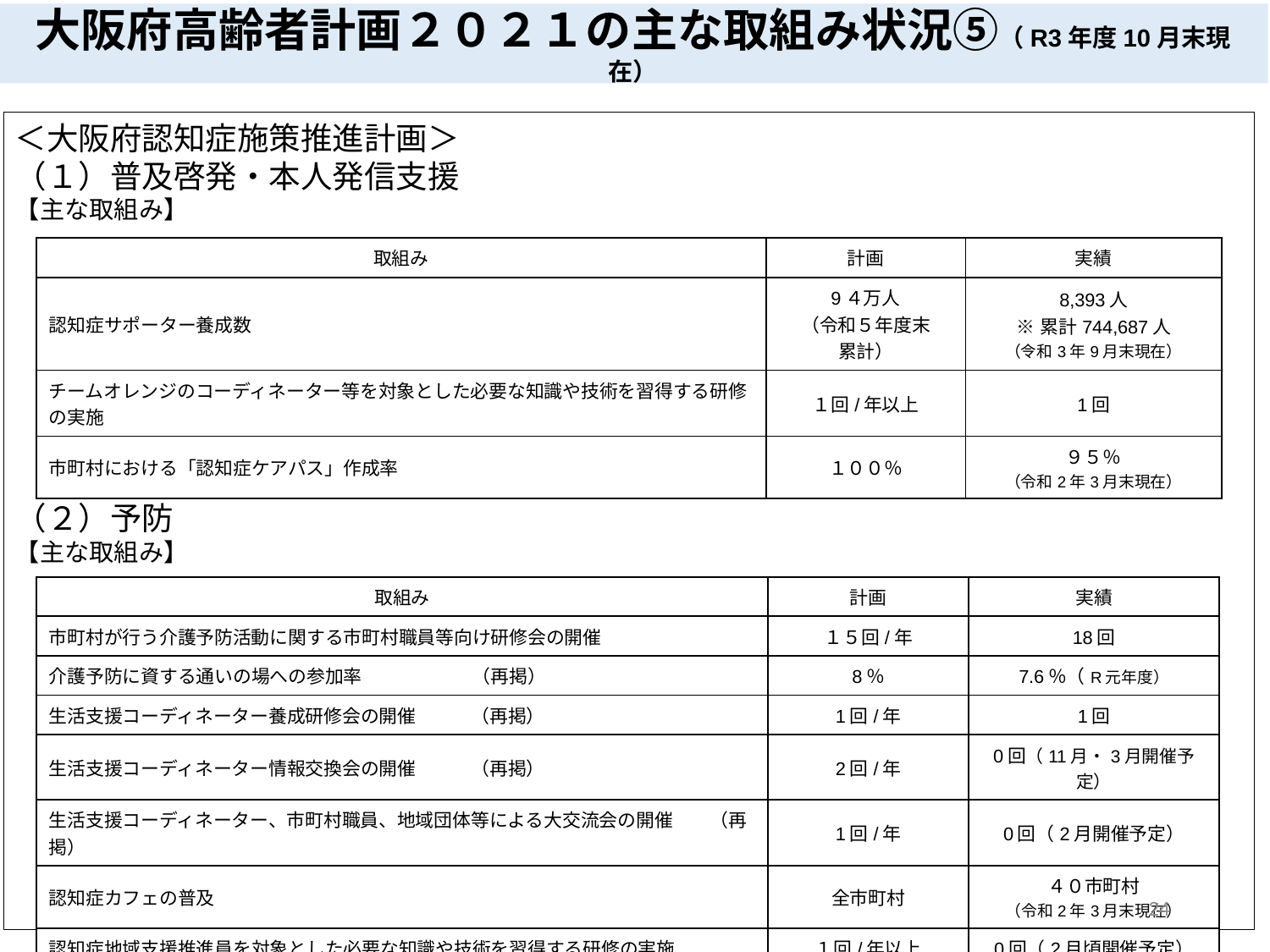

大阪府高齢者計画２０２１の主な取組み状況⑤（R3年度10月末現在）
＜大阪府認知症施策推進計画＞
（１）普及啓発・本人発信支援
【主な取組み】

（２）予防
【主な取組み】

| 取組み | 計画 | 実績 |
| --- | --- | --- |
| 認知症サポーター養成数 | 9４万人 （令和５年度末 累計） | 8,393人 ※累計744,687人 （令和3年9月末現在） |
| チームオレンジのコーディネーター等を対象とした必要な知識や技術を習得する研修の実施 | １回/年以上 | 1回 |
| 市町村における「認知症ケアパス」作成率 | １００％ | ９５％ （令和2年3月末現在） |
| 取組み | 計画 | 実績 |
| --- | --- | --- |
| 市町村が行う介護予防活動に関する市町村職員等向け研修会の開催 | １５回/年 | 18回 |
| 介護予防に資する通いの場への参加率　　　　　　（再掲） | 8％ | 7.6％（R元年度） |
| 生活支援コーディネーター養成研修会の開催　　　（再掲） | 1回/年 | 1回 |
| 生活支援コーディネーター情報交換会の開催　　　（再掲） | 2回/年 | 0回（11月・3月開催予定） |
| 生活支援コーディネーター、市町村職員、地域団体等による大交流会の開催　　（再掲） | 1回/年 | 0回（2月開催予定） |
| 認知症カフェの普及 | 全市町村 | ４０市町村 （令和2年3月末現在） |
| 認知症地域支援推進員を対象とした必要な知識や技術を習得する研修の実施 | １回/年以上 | 0回（2月頃開催予定） |
| 認知症初期集中支援チームのチーム員を対象とした必要な知識や技術を習得する研修の実施 | １回/年以上 | 0回（3月頃開催予定） |
24